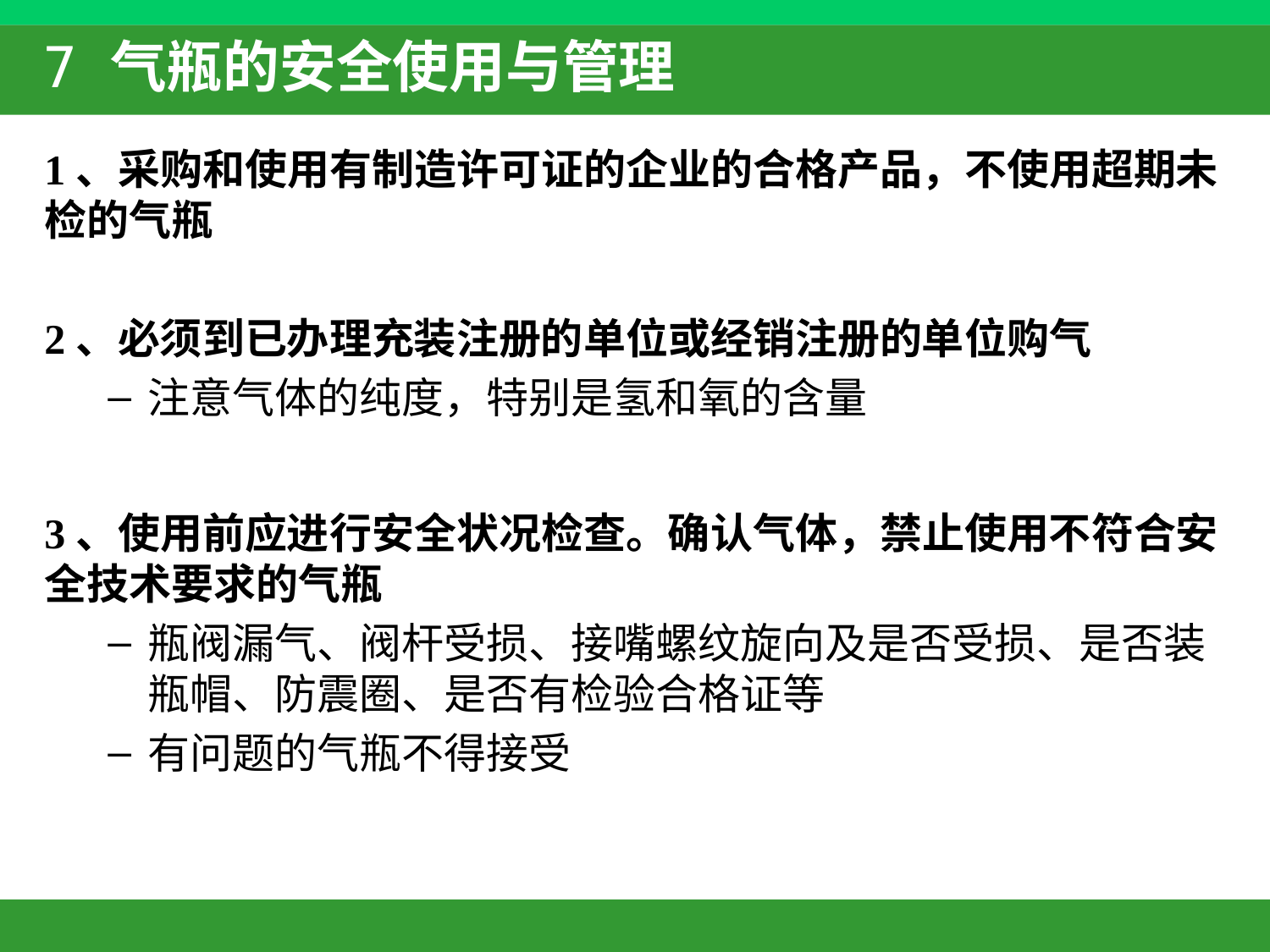

# 7 气瓶的安全使用与管理
1、采购和使用有制造许可证的企业的合格产品，不使用超期未检的气瓶

2、必须到已办理充装注册的单位或经销注册的单位购气
注意气体的纯度，特别是氢和氧的含量

3、使用前应进行安全状况检查。确认气体，禁止使用不符合安全技术要求的气瓶
瓶阀漏气、阀杆受损、接嘴螺纹旋向及是否受损、是否装瓶帽、防震圈、是否有检验合格证等
有问题的气瓶不得接受